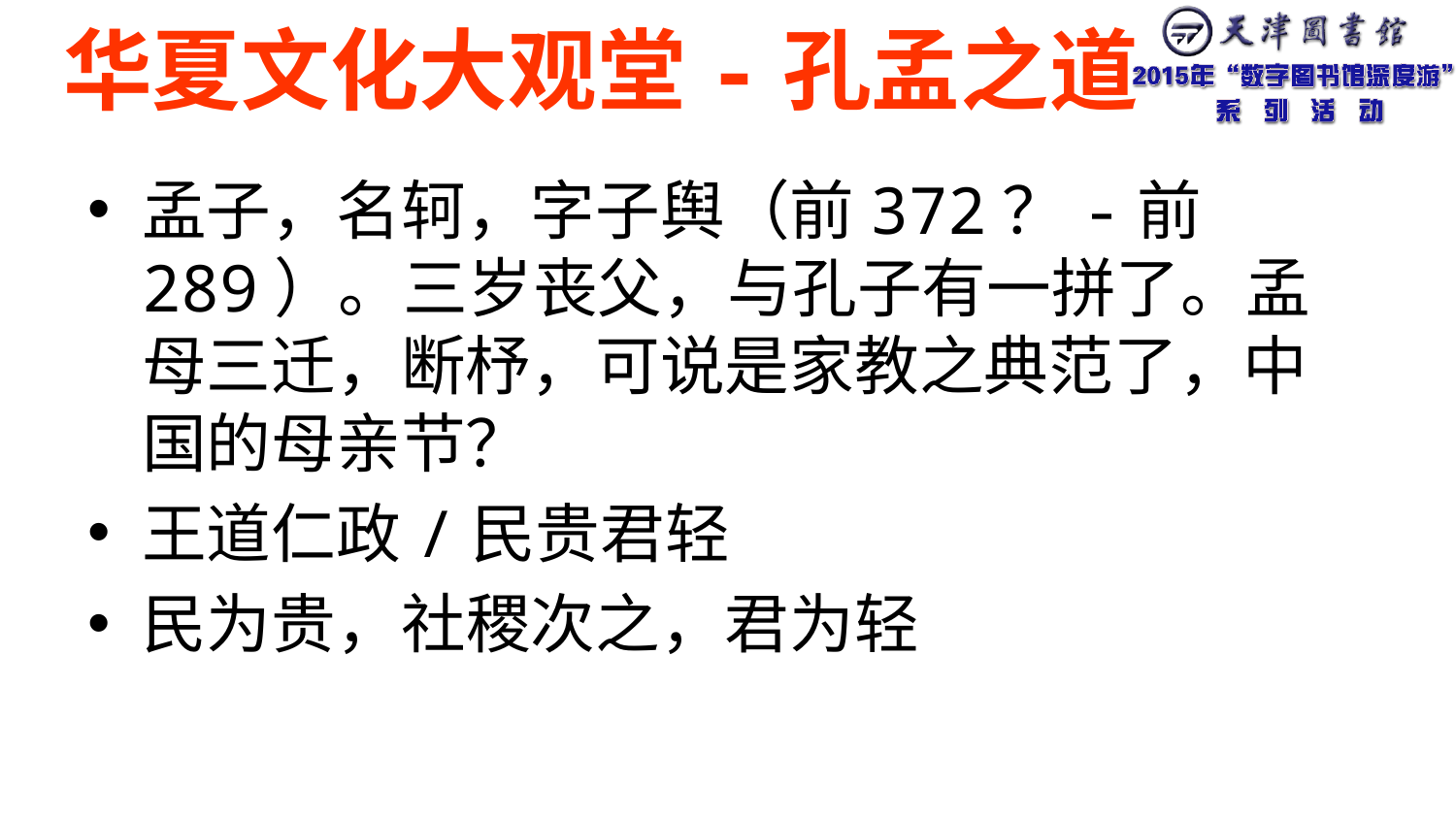

# 华夏文化大观堂-孔孟之道
孟子，名轲，字子舆（前372？-前289）。三岁丧父，与孔子有一拼了。孟母三迁，断杼，可说是家教之典范了，中国的母亲节？
王道仁政/民贵君轻
民为贵，社稷次之，君为轻